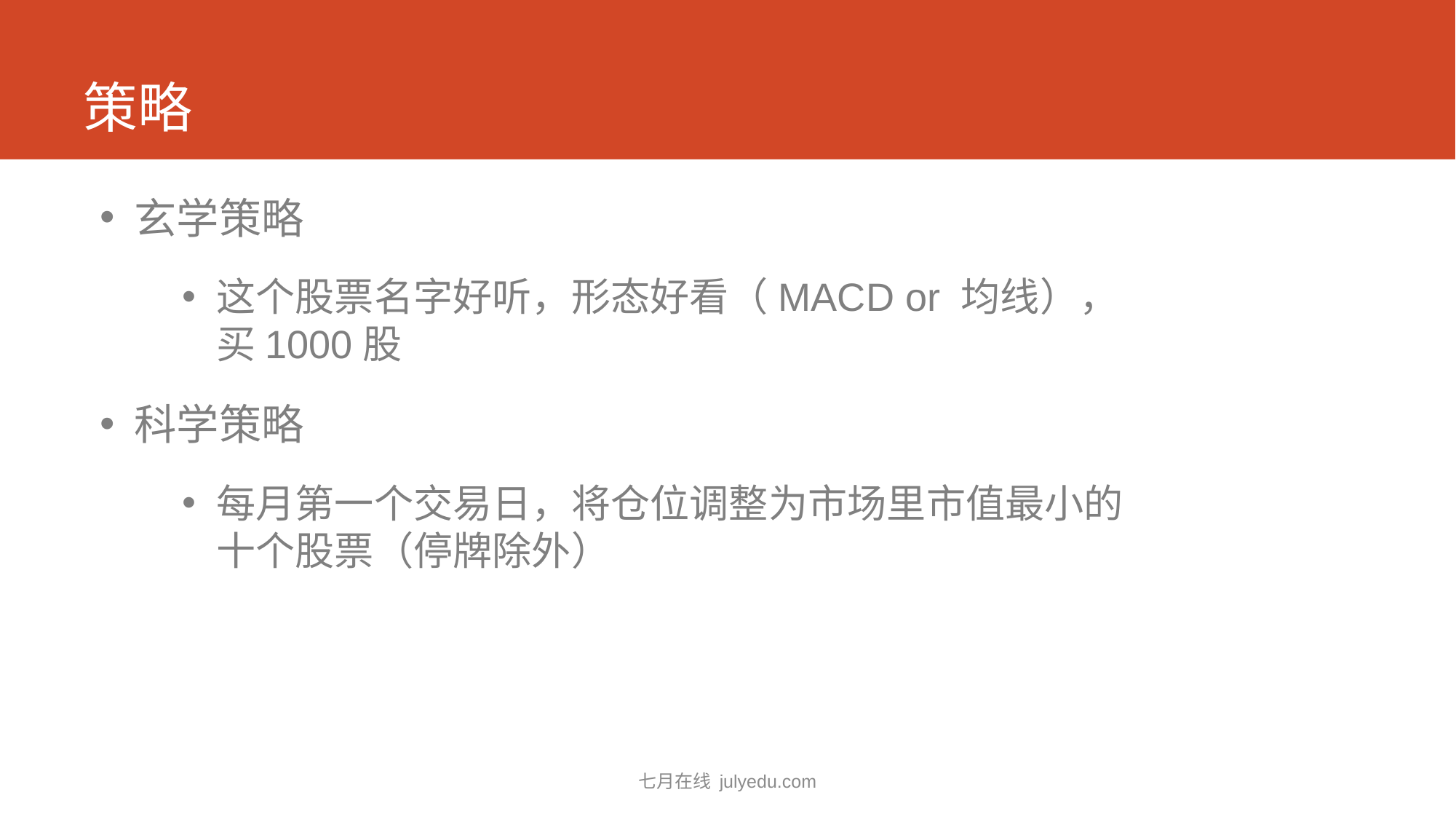

# 策略
玄学策略
这个股票名字好听，形态好看（MACD or 均线），买1000股
科学策略
每月第一个交易日，将仓位调整为市场里市值最小的十个股票（停牌除外）
七月在线 julyedu.com